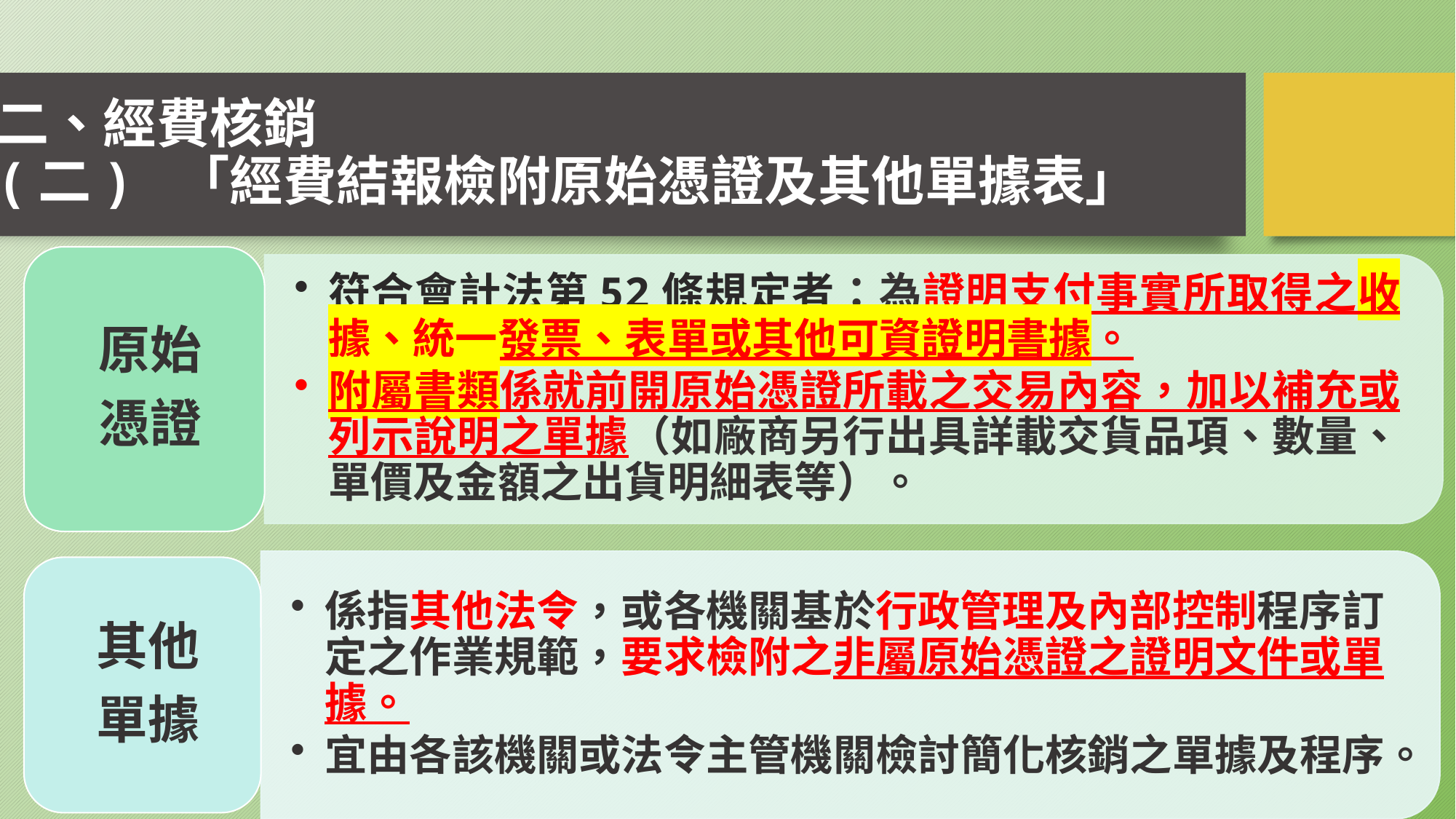

# 二、經費核銷 (二) 「經費結報檢附原始憑證及其他單據表」
符合會計法第52條規定者：為證明支付事實所取得之收據、統一發票、表單或其他可資證明書據。
附屬書類係就前開原始憑證所載之交易內容，加以補充或列示說明之單據（如廠商另行出具詳載交貨品項、數量、單價及金額之出貨明細表等）。
原始
憑證
係指其他法令，或各機關基於行政管理及內部控制程序訂定之作業規範，要求檢附之非屬原始憑證之證明文件或單據。
宜由各該機關或法令主管機關檢討簡化核銷之單據及程序。
其他
單據